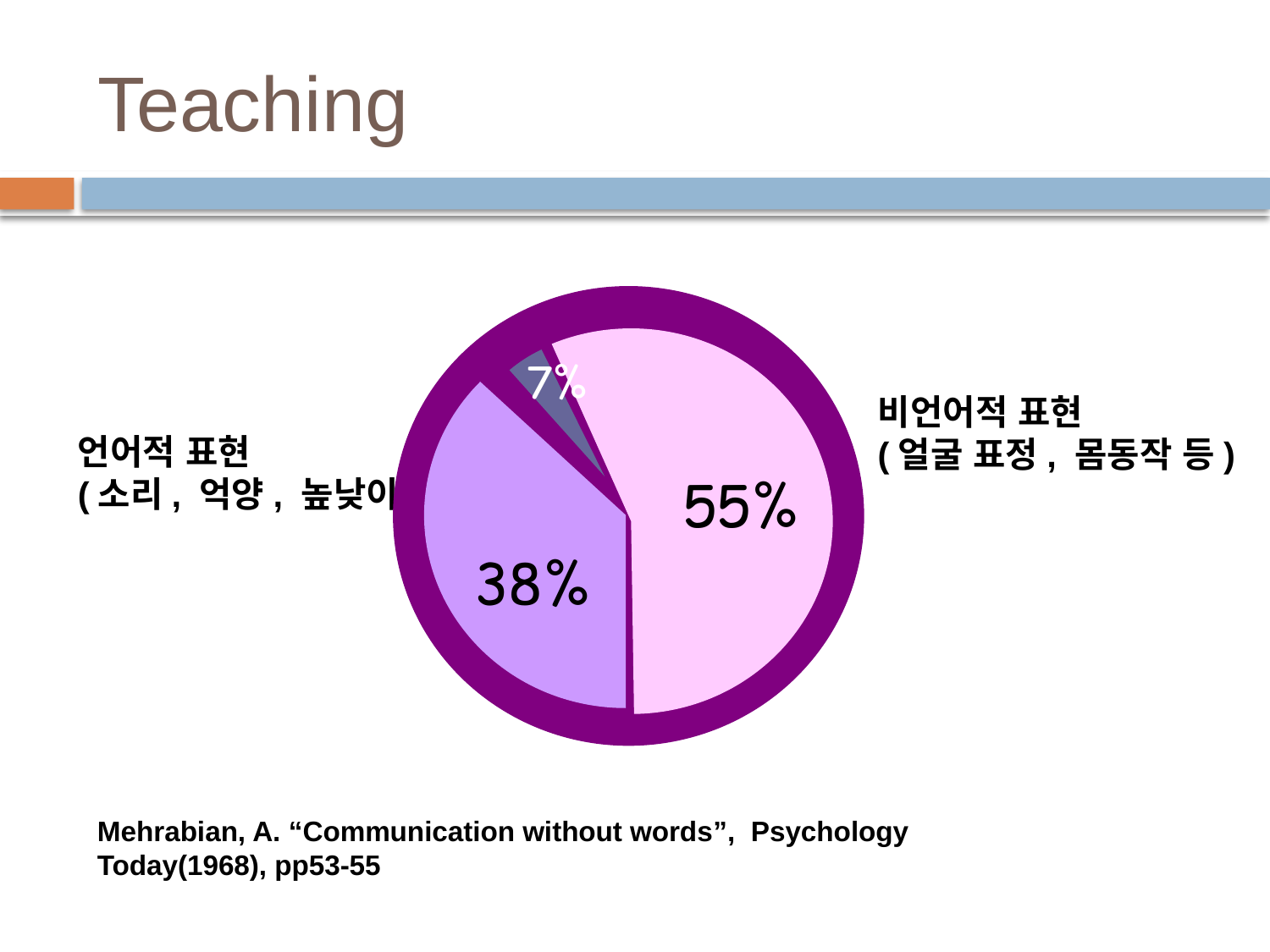

# Teaching
내용

55%
7%

38%
비언어적 표현
(얼굴 표정, 몸동작 등)
언어적 표현
(소리, 억양, 높낮이)
전달방법
 38%
내용
7%

Mehrabian, A. “Communication without words”,  Psychology Today(1968), pp53-55